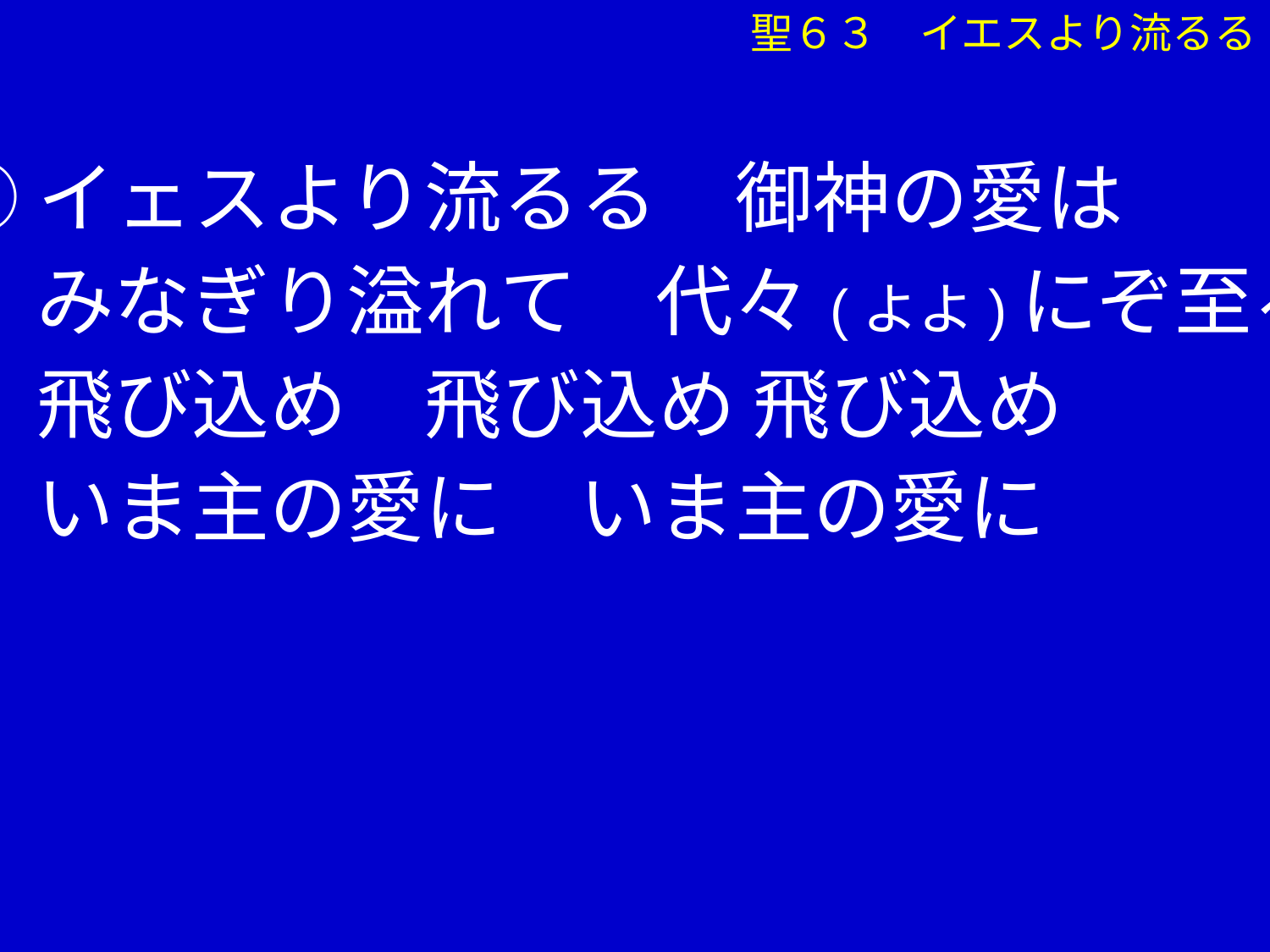

聖６３　イエスより流るる
①イェスより流るる　御神の愛は
　 みなぎり溢れて　代々(よよ)にぞ至る
　 飛び込め　飛び込め 飛び込め
　 いま主の愛に　いま主の愛に